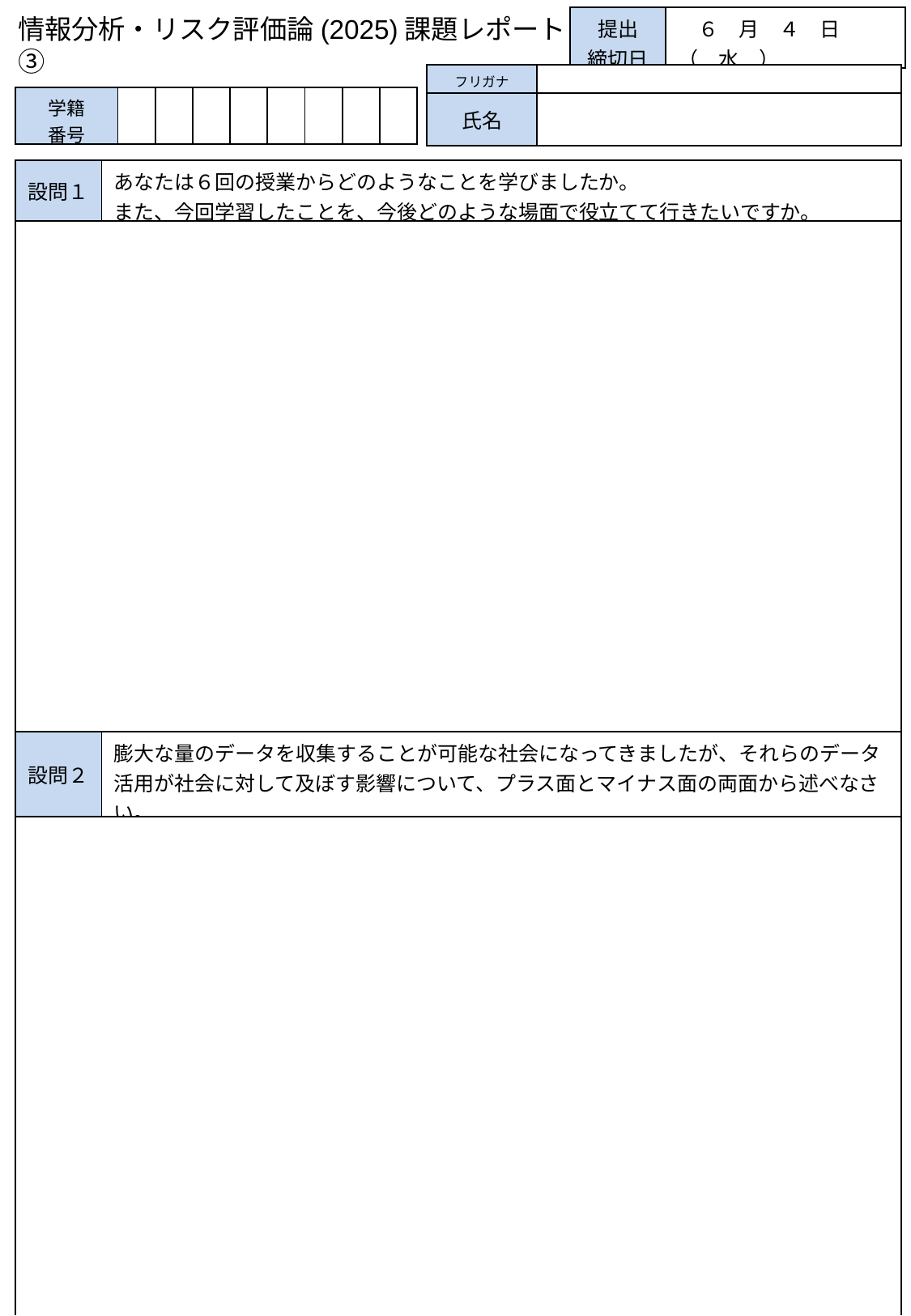

情報分析・リスク評価論(2025)課題レポート③
| 提出 締切日 | ６　月　４　日　（　水　） |
| --- | --- |
| フリガナ |  |
| --- | --- |
| 氏名 |  |
| 学籍 番号 |  |  |  |  |  |  |  |  |
| --- | --- | --- | --- | --- | --- | --- | --- | --- |
| 設問１ | あなたは６回の授業からどのようなことを学びましたか。 また、今回学習したことを、今後どのような場面で役立てて行きたいですか。 |
| --- | --- |
|  |  |
| 設問２ | 膨大な量のデータを収集することが可能な社会になってきましたが、それらのデータ活用が社会に対して及ぼす影響について、プラス面とマイナス面の両面から述べなさい。 |
|  |  |